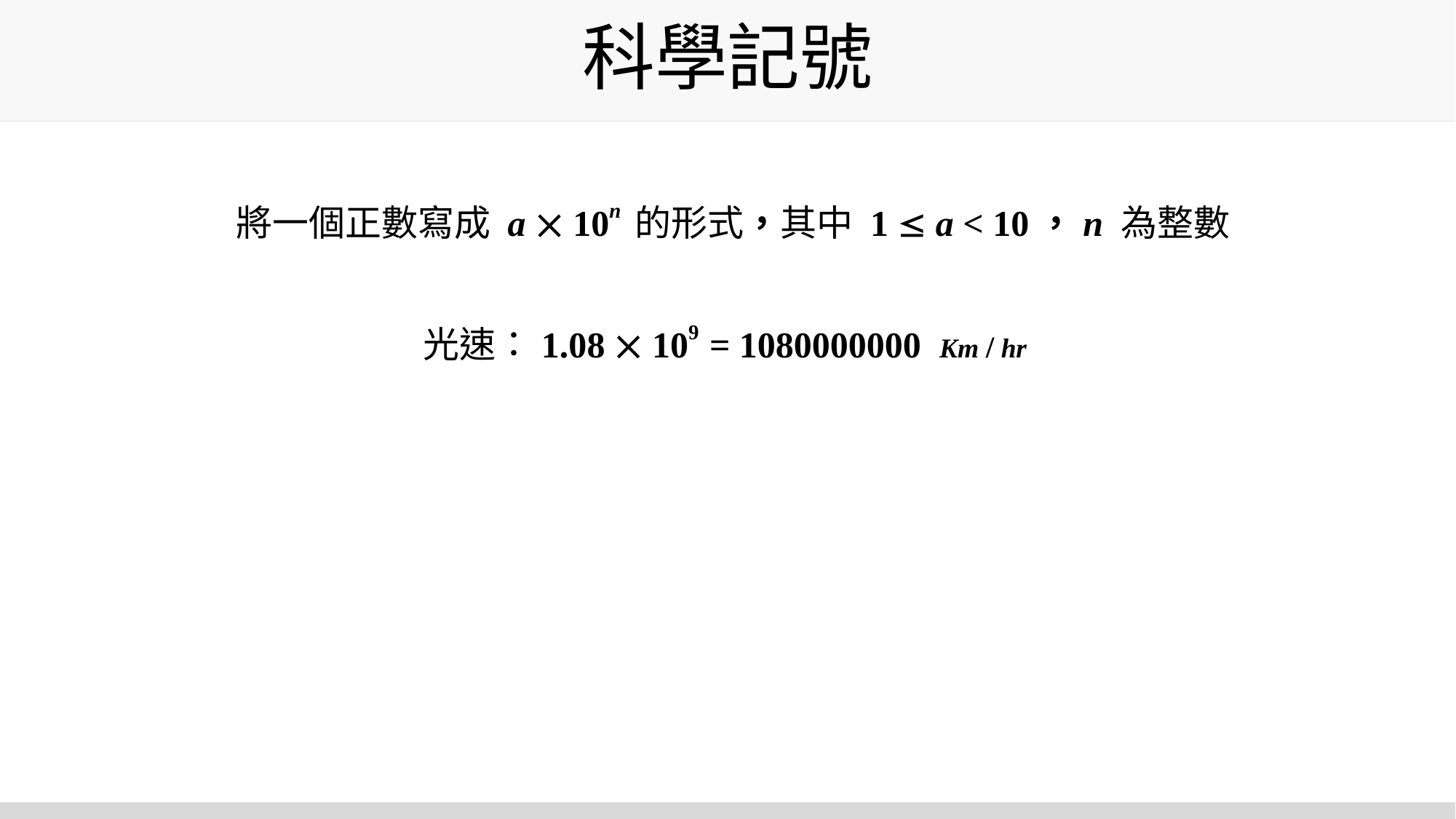

# 科學記號
  將一個正數寫成 a × 10n 的形式，其中 1 ≤ a < 10，n 為整數
光速：1.08 × 109  = 1080000000  Km / hr